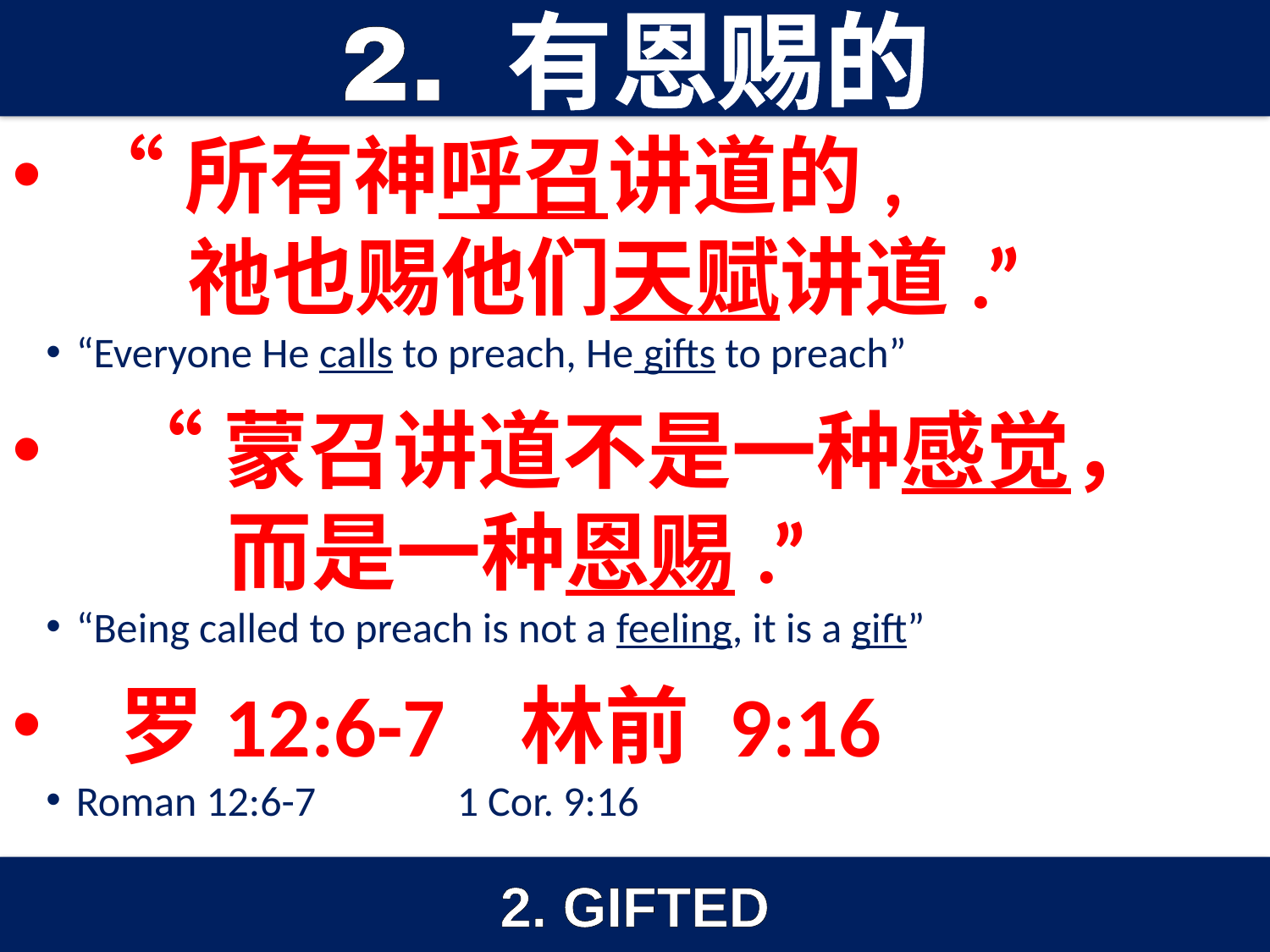

2. 有恩赐的
 “所有神呼召讲道的,                       	祂也赐他们天赋讲道.”
“Everyone He calls to preach, He gifts to preach”

 “蒙召讲道不是一种感觉，     	而是一种恩赐.”
“Being called to preach is not a feeling, it is a gift”

   罗12:6-7	林前 9:16
Roman 12:6-7 		1 Cor. 9:16

2. GIFTED